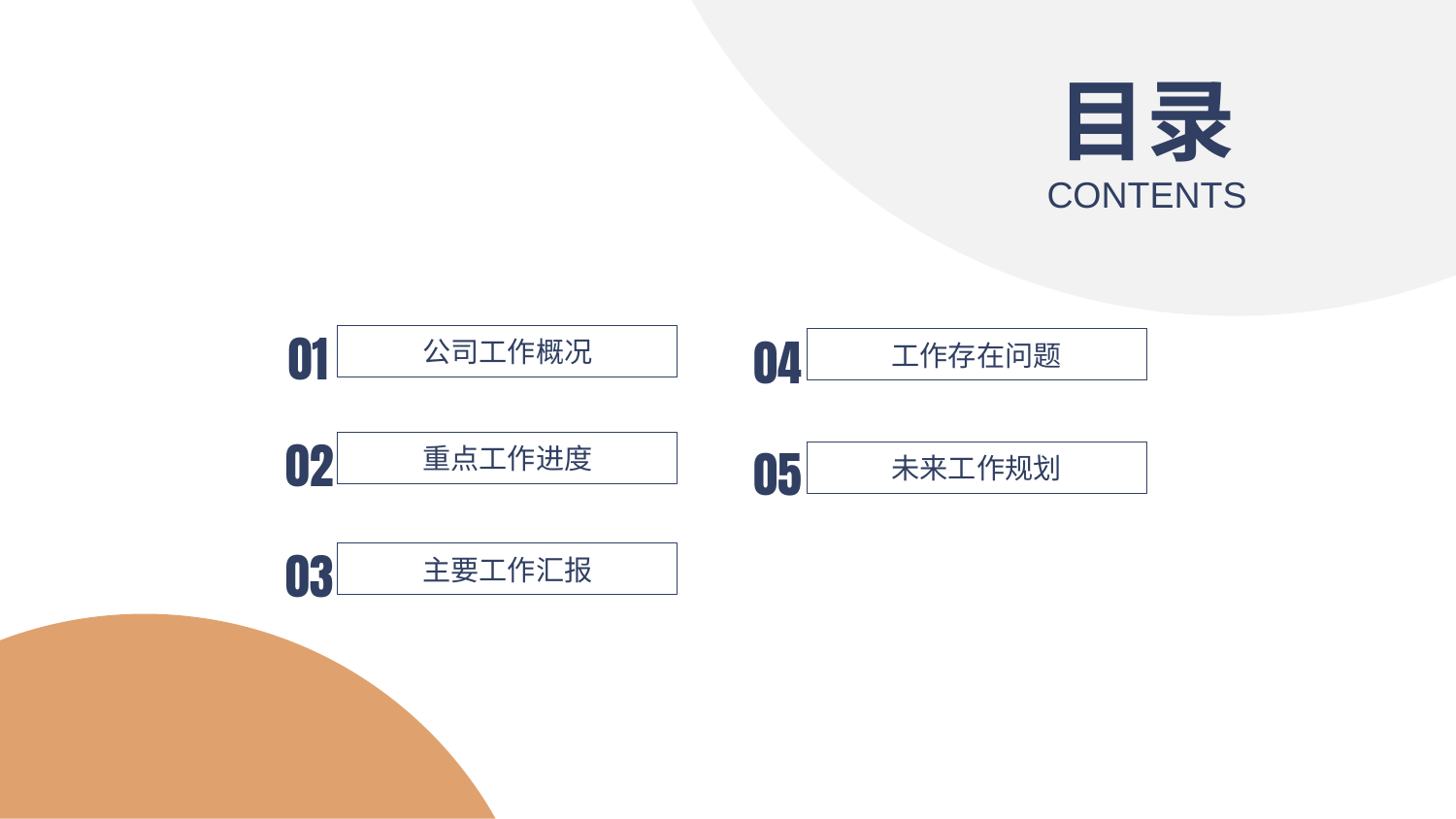

目录
CONTENTS
01
04
公司工作概况
工作存在问题
02
05
重点工作进度
未来工作规划
03
主要工作汇报